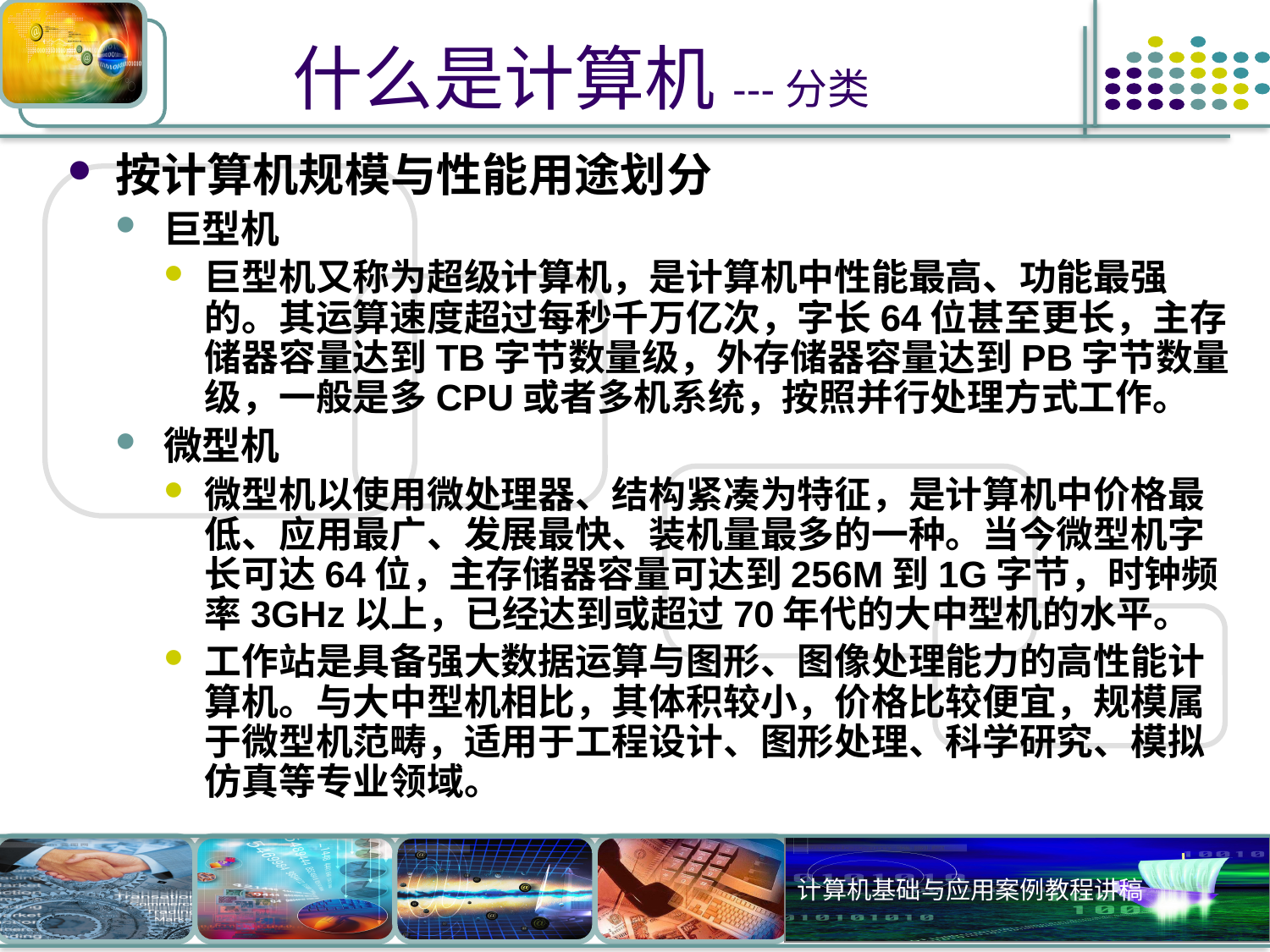

# 什么是计算机---分类
按计算机规模与性能用途划分
巨型机
巨型机又称为超级计算机，是计算机中性能最高、功能最强的。其运算速度超过每秒千万亿次，字长64位甚至更长，主存储器容量达到TB字节数量级，外存储器容量达到PB字节数量级，一般是多CPU或者多机系统，按照并行处理方式工作。
微型机
微型机以使用微处理器、结构紧凑为特征，是计算机中价格最低、应用最广、发展最快、装机量最多的一种。当今微型机字长可达64位，主存储器容量可达到256M到1G字节，时钟频率3GHz以上，已经达到或超过70年代的大中型机的水平。
工作站是具备强大数据运算与图形、图像处理能力的高性能计算机。与大中型机相比，其体积较小，价格比较便宜，规模属于微型机范畴，适用于工程设计、图形处理、科学研究、模拟仿真等专业领域。